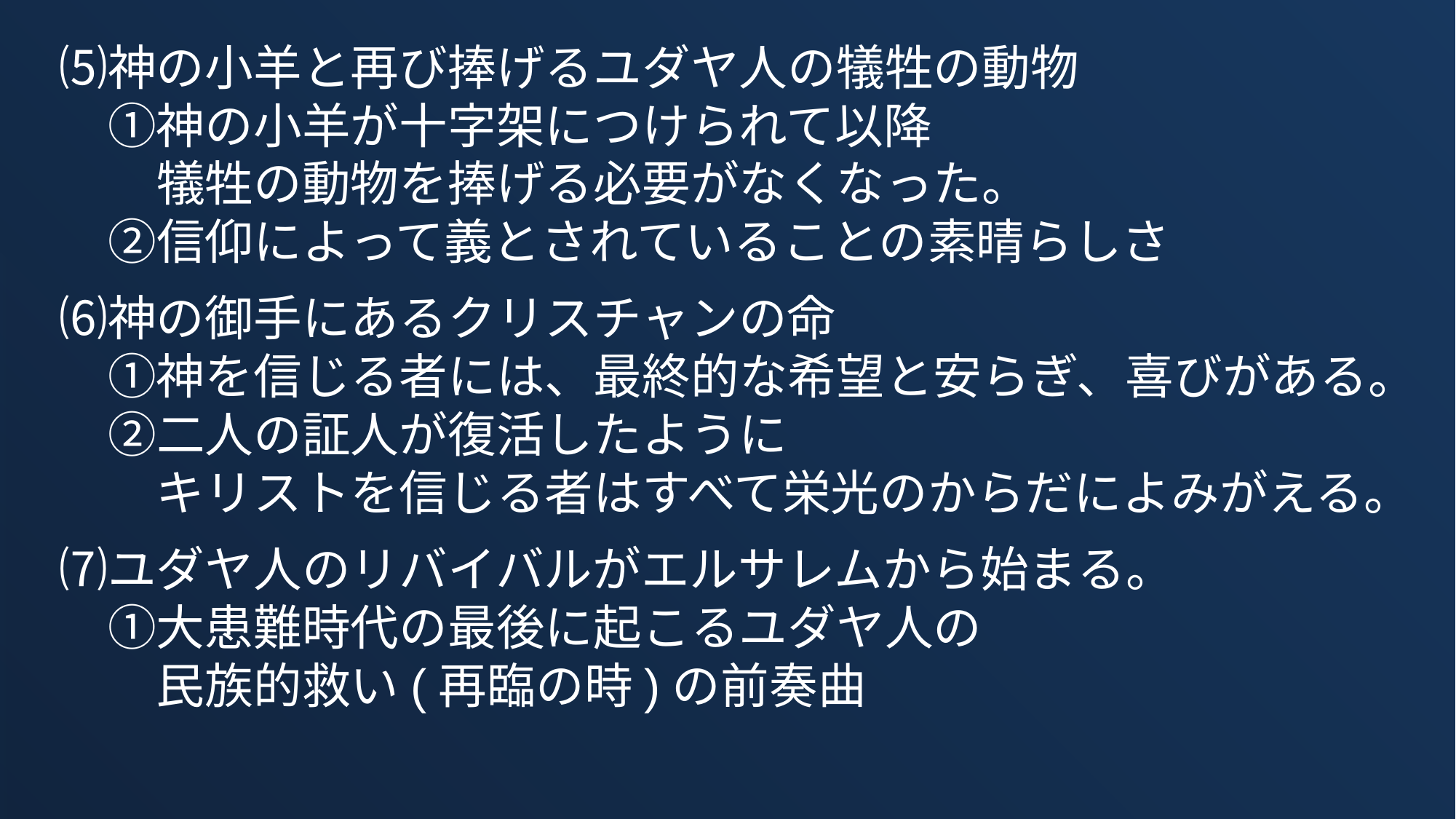

⑸神の小羊と再び捧げるユダヤ人の犠牲の動物
　　➀神の小羊が十字架につけられて以降
　　　犠牲の動物を捧げる必要がなくなった。
　　②信仰によって義とされていることの素晴らしさ

　⑹神の御手にあるクリスチャンの命
　　➀神を信じる者には、最終的な希望と安らぎ、喜びがある。
　　②二人の証人が復活したように
　　　キリストを信じる者はすべて栄光のからだによみがえる。

　⑺ユダヤ人のリバイバルがエルサレムから始まる。
　　➀大患難時代の最後に起こるユダヤ人の
　　　民族的救い(再臨の時)の前奏曲